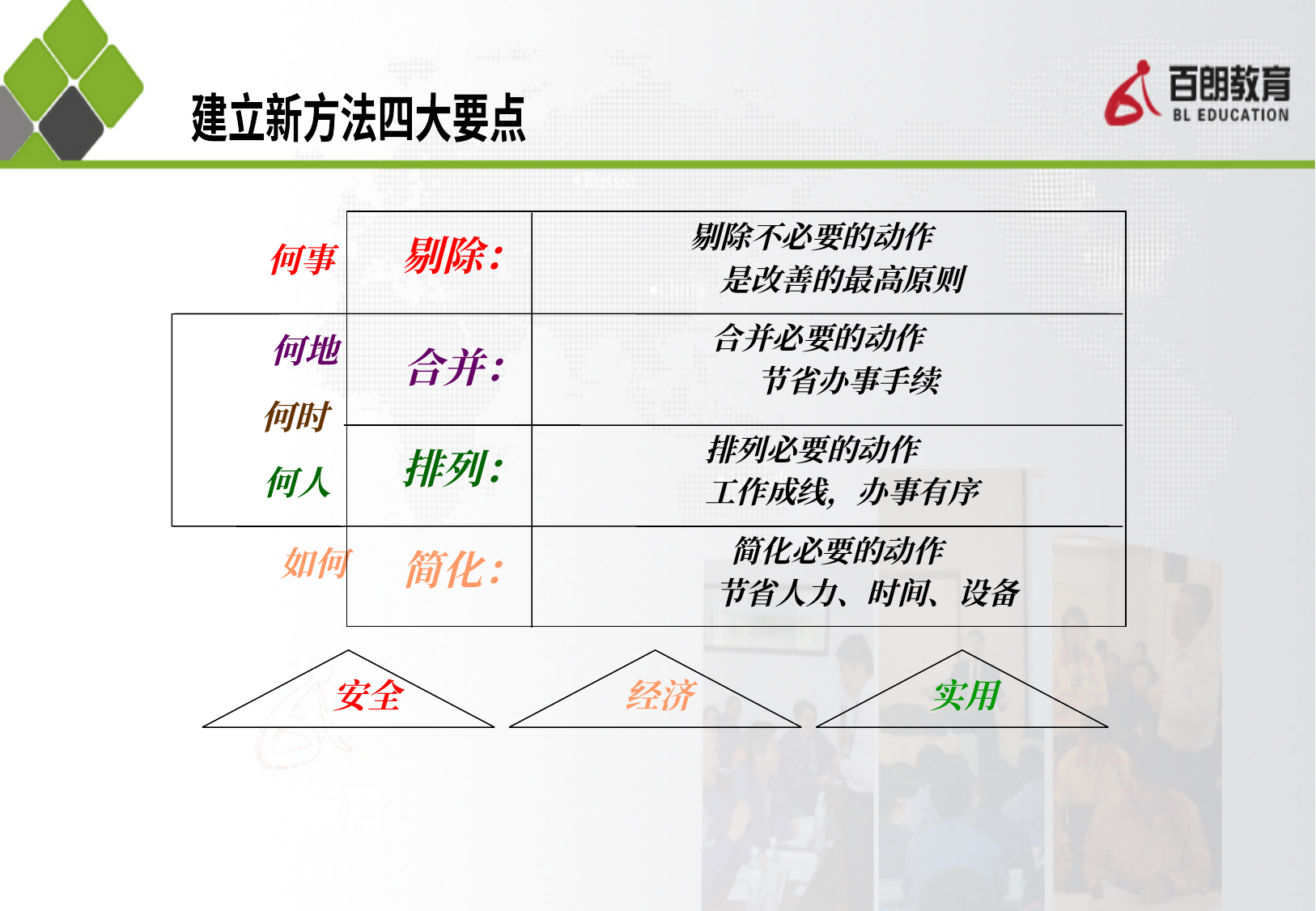

建立新方法四大要点

剔除不必要的动作
　　是改善的最高原则
剔除：
何事

合并必要的动作
　　节省办事手续
何地
合并：
何时

排列必要的动作
　　工作成线，办事有序
排列：
何人

简化必要的动作
　　节省人力、时间、设备
如何
简化：

安全
经济
实用